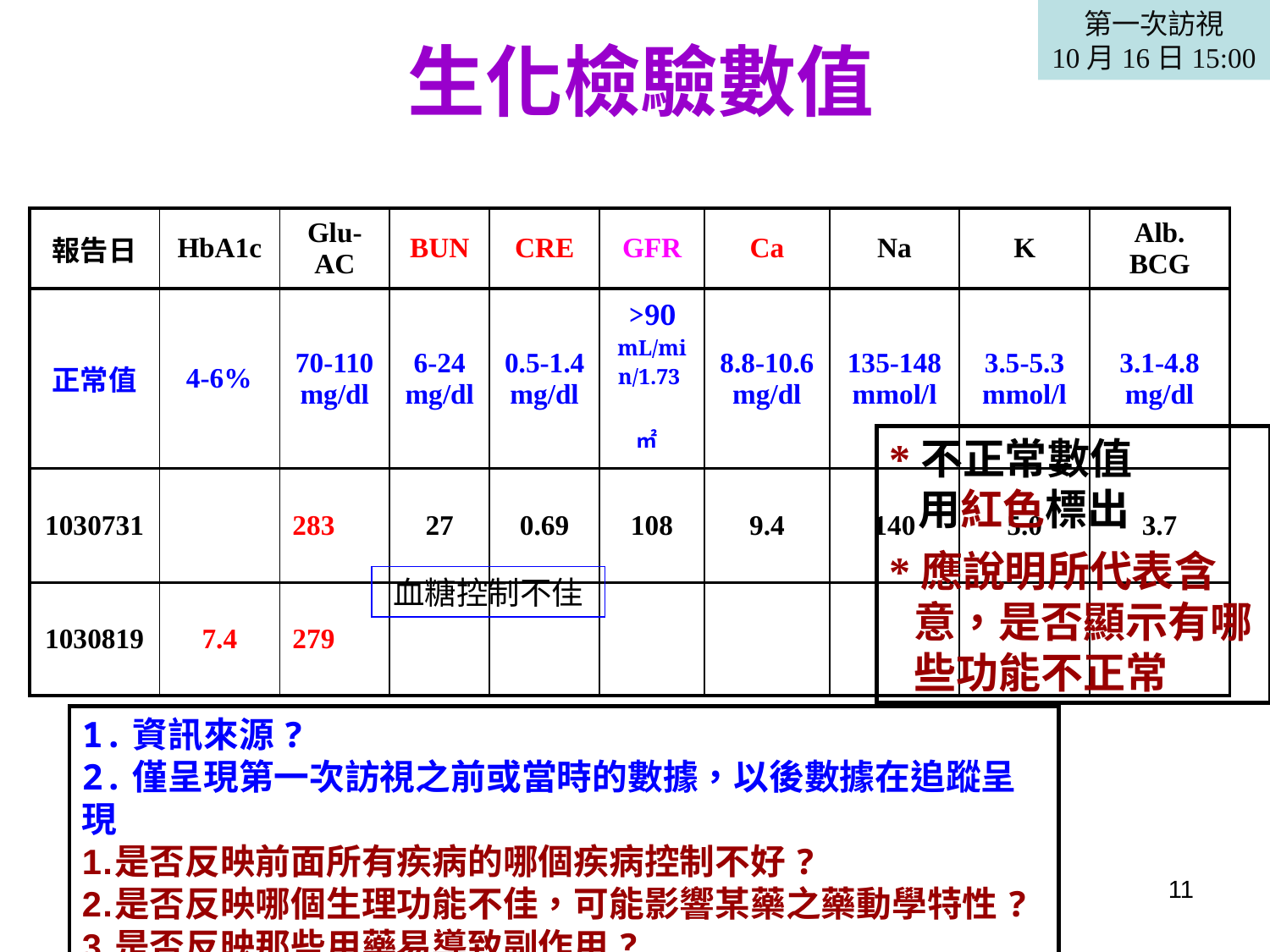

生化檢驗數值
第一次訪視
10月16日15:00
| 報告日 | HbA1c | Glu-AC | BUN | CRE | GFR | Ca | Na | K | Alb. BCG |
| --- | --- | --- | --- | --- | --- | --- | --- | --- | --- |
| 正常值 | 4-6% | 70-110 mg/dl | 6-24 mg/dl | 0.5-1.4 mg/dl | >90 mL/min/1.73㎡ | 8.8-10.6 mg/dl | 135-148 mmol/l | 3.5-5.3 mmol/l | 3.1-4.8 mg/dl |
| 1030731 |  | 283 | 27 | 0.69 | 108 | 9.4 | 140 | 5.0 | 3.7 |
| 1030819 | 7.4 | 279 |  |  |  |  |  |  |  |

*不正常數值
  用紅色標出
*應說明所代表含意，是否顯示有哪些功能不正常
血糖控制不佳
1.資訊來源?
2.僅呈現第一次訪視之前或當時的數據，以後數據在追蹤呈現
是否反映前面所有疾病的哪個疾病控制不好?
是否反映哪個生理功能不佳，可能影響某藥之藥動學特性?
是否反映那些用藥易導致副作用?
11